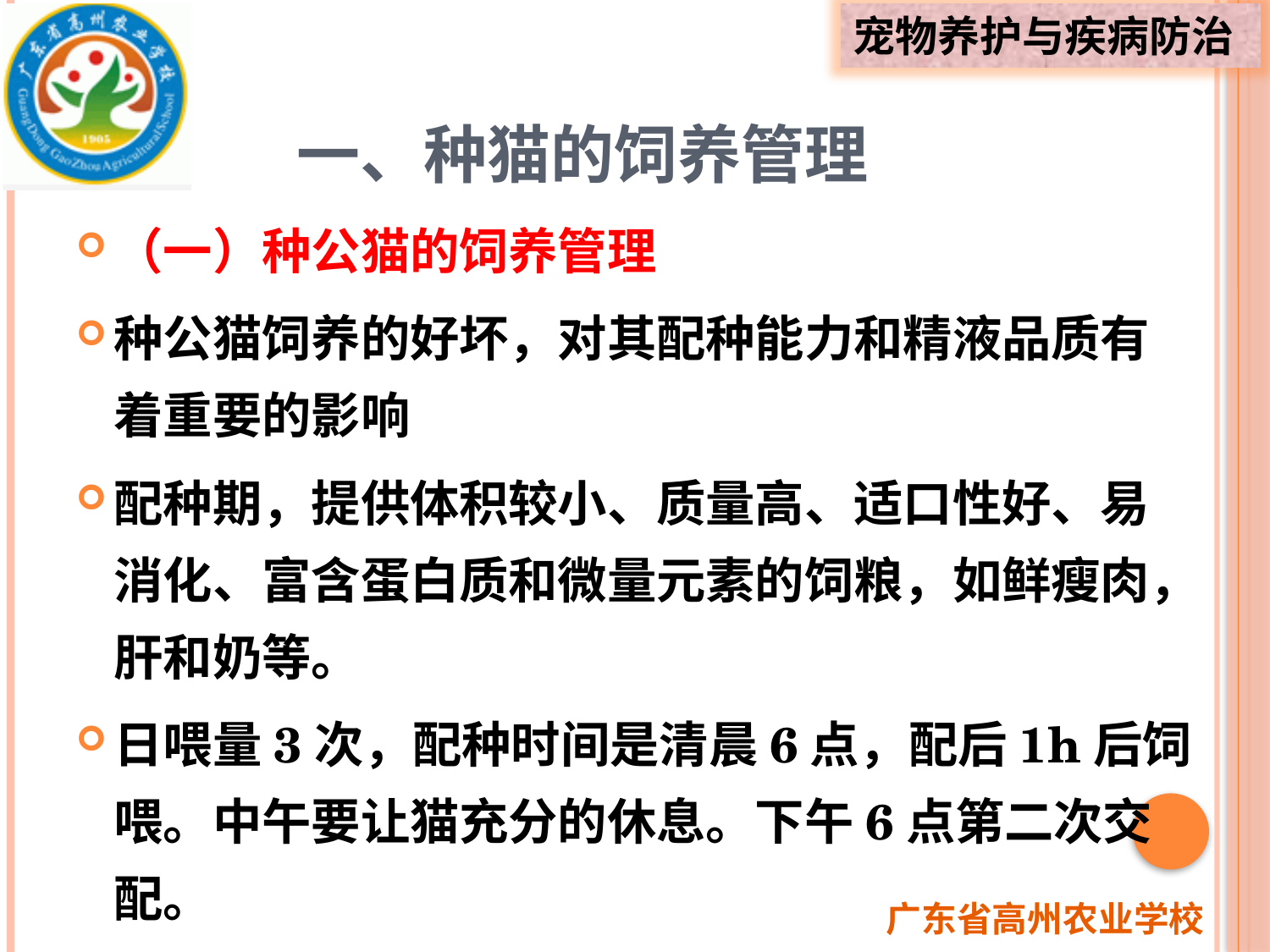

# 一、种猫的饲养管理
（一）种公猫的饲养管理
种公猫饲养的好坏，对其配种能力和精液品质有着重要的影响
配种期，提供体积较小、质量高、适口性好、易消化、富含蛋白质和微量元素的饲粮，如鲜瘦肉，肝和奶等。
日喂量3次，配种时间是清晨6点，配后1h后饲喂。中午要让猫充分的休息。下午6点第二次交配。